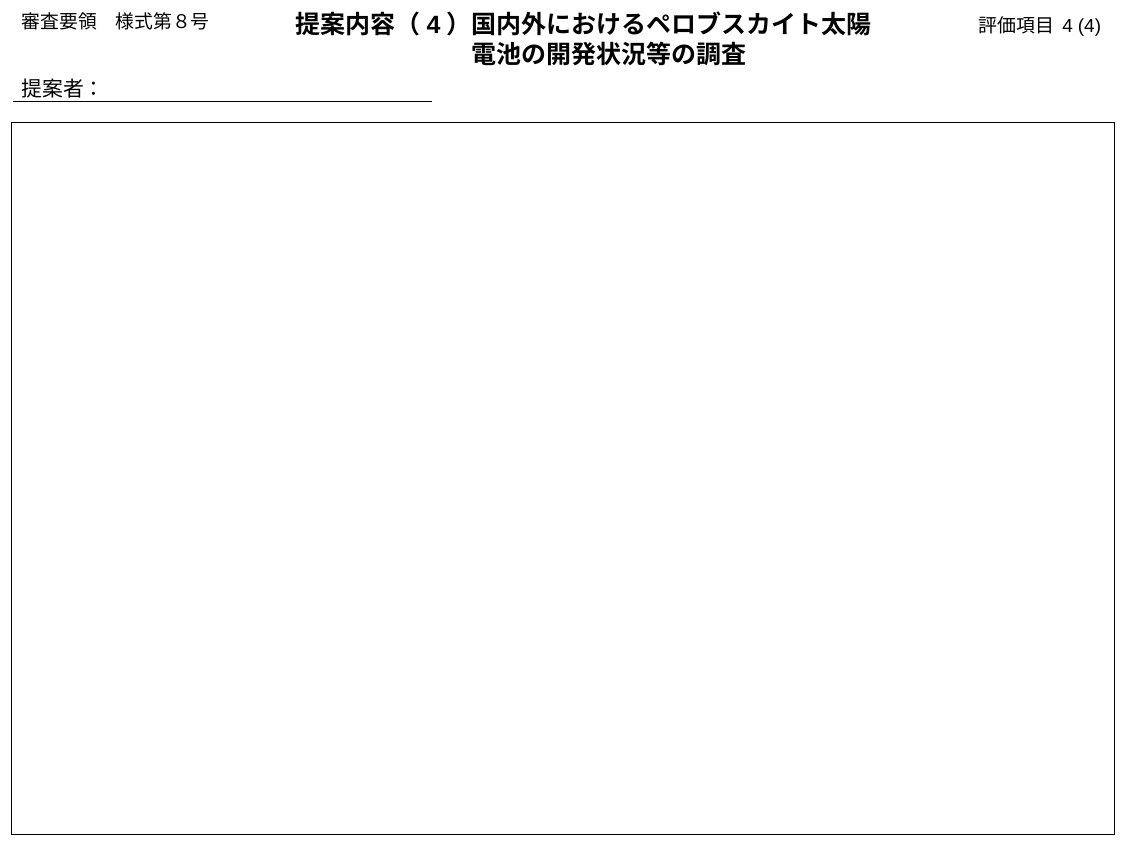

提案内容（4）国内外におけるペロブスカイト太陽
　　電池の開発状況等の調査
審査要領　様式第８号
評価項目 4 (4)
提案者：